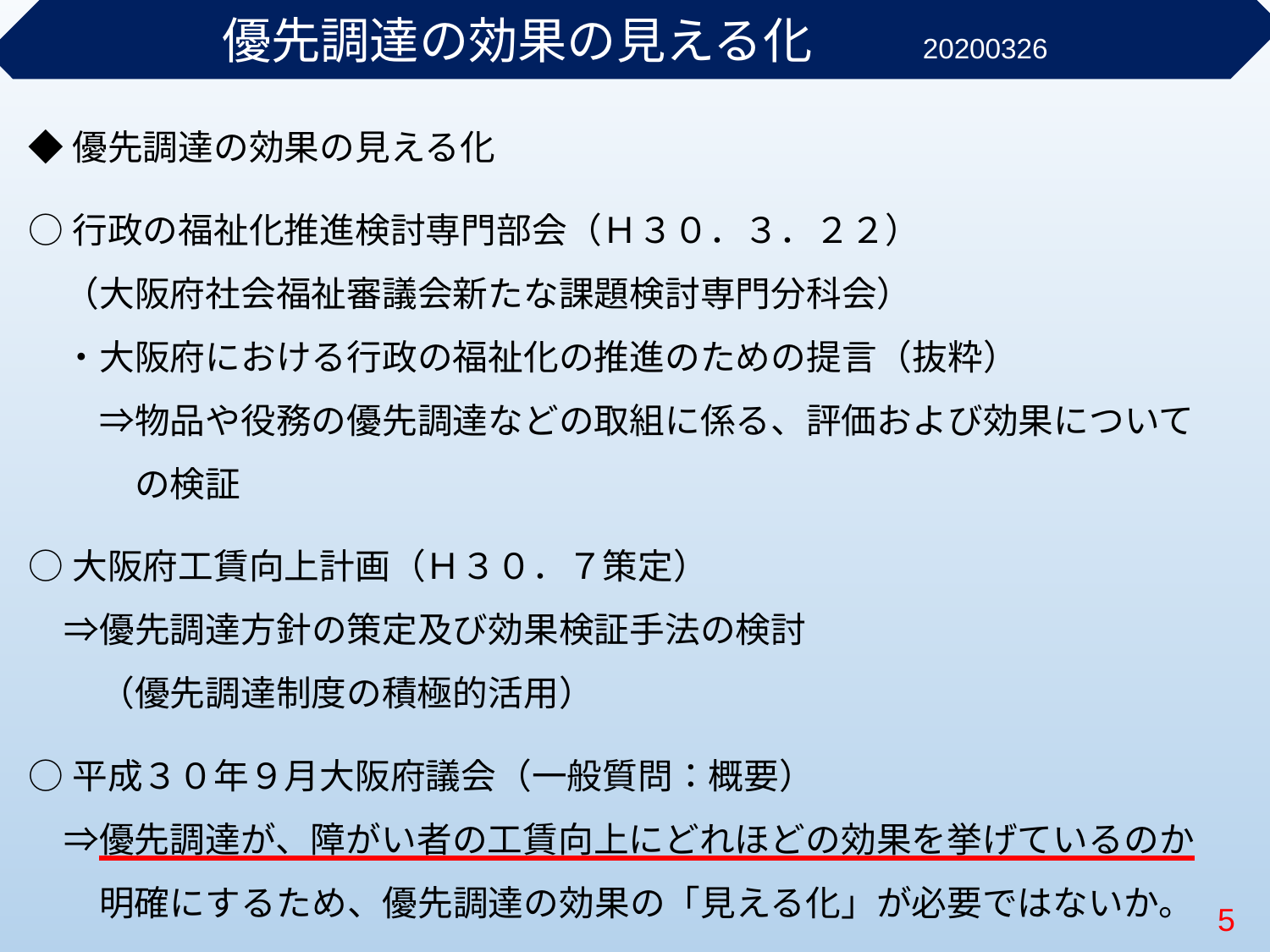

優先調達の効果の見える化　　20200326
◆優先調達の効果の見える化

○行政の福祉化推進検討専門部会（Ｈ３０．３．２２）
　（大阪府社会福祉審議会新たな課題検討専門分科会）
　・大阪府における行政の福祉化の推進のための提言（抜粋）
　　⇒物品や役務の優先調達などの取組に係る、評価および効果について
　　　の検証

○大阪府工賃向上計画（Ｈ３０．７策定）
　⇒優先調達方針の策定及び効果検証手法の検討
　　（優先調達制度の積極的活用）

○平成３０年９月大阪府議会（一般質問：概要）
　⇒優先調達が、障がい者の工賃向上にどれほどの効果を挙げているのか
　　明確にするため、優先調達の効果の「見える化」が必要ではないか。
5